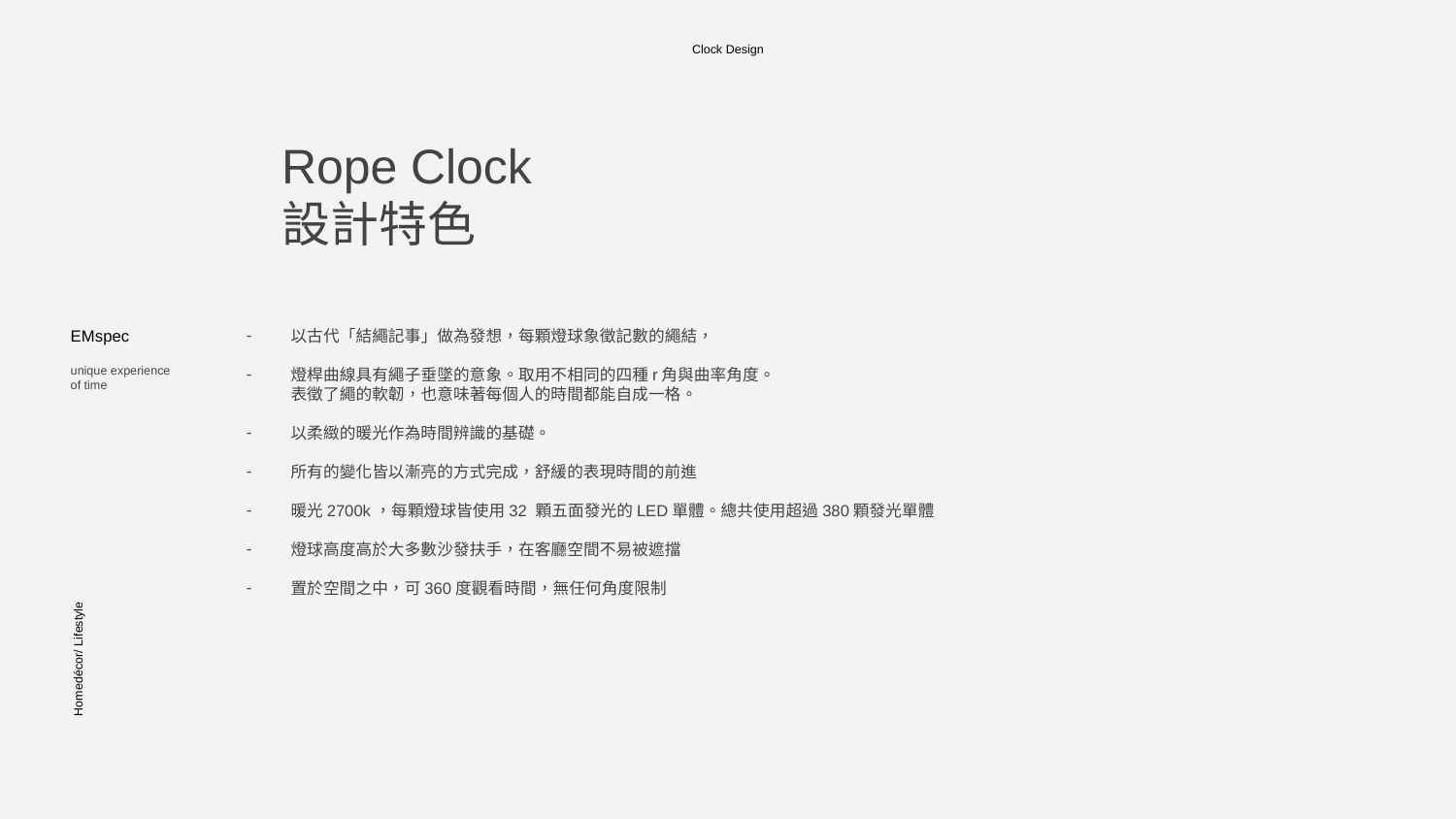

Clock Design
Rope Clock
設計特色
EMspec
以古代「結繩記事」做為發想，每顆燈球象徵記數的繩結，

燈桿曲線具有繩子垂墜的意象。取用不相同的四種r角與曲率角度。
表徵了繩的軟韌，也意味著每個人的時間都能自成一格。

以柔緻的暖光作為時間辨識的基礎。

所有的變化皆以漸亮的方式完成，舒緩的表現時間的前進

暖光2700k，每顆燈球皆使用32 顆五面發光的LED單體。總共使用超過380顆發光單體

燈球高度高於大多數沙發扶手，在客廳空間不易被遮擋

置於空間之中，可360度觀看時間，無任何角度限制

unique experience
of time
Homedécor/ Lifestyle